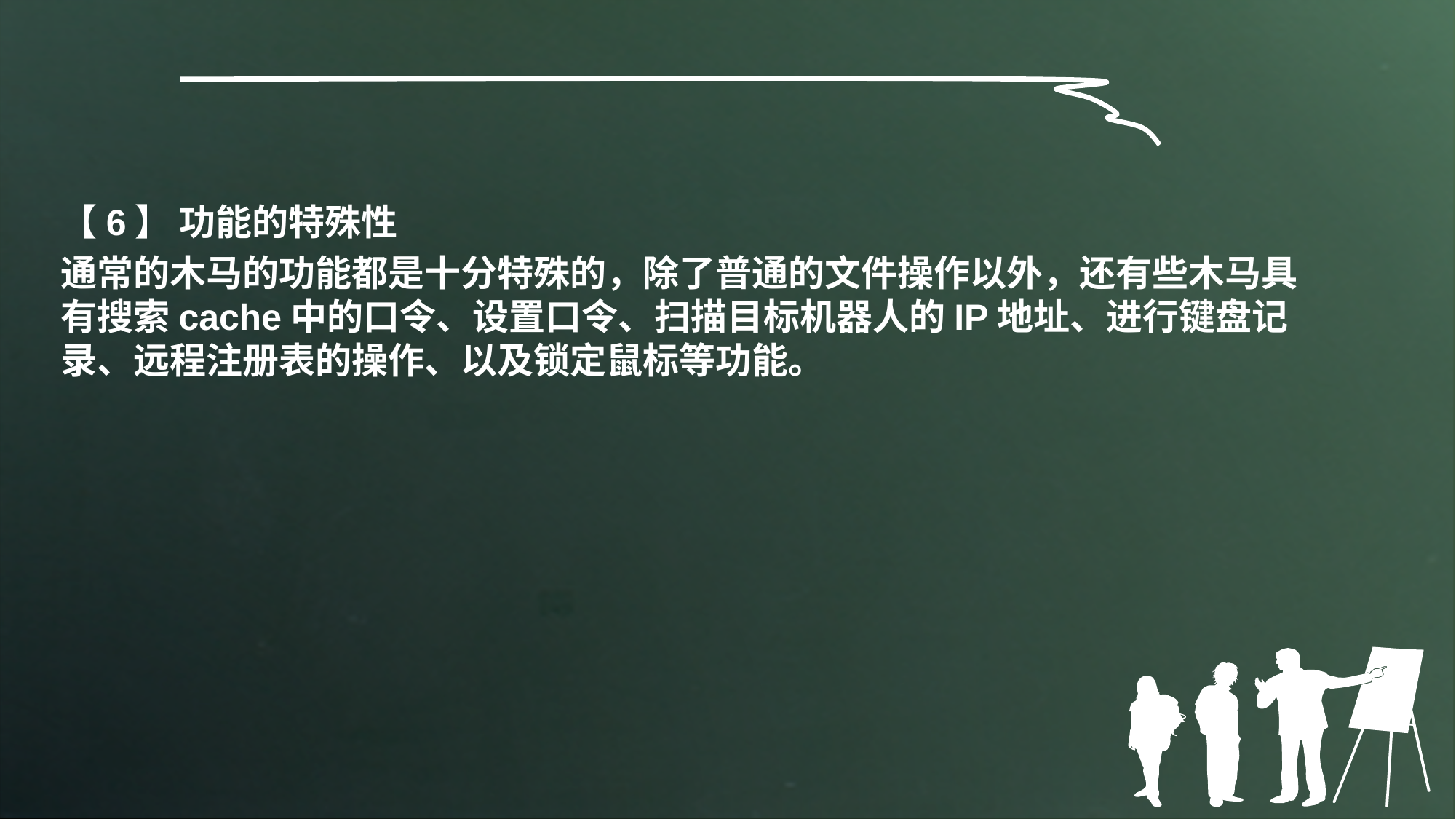

【6】 功能的特殊性
通常的木马的功能都是十分特殊的，除了普通的文件操作以外，还有些木马具有搜索cache中的口令、设置口令、扫描目标机器人的IP地址、进行键盘记录、远程注册表的操作、以及锁定鼠标等功能。